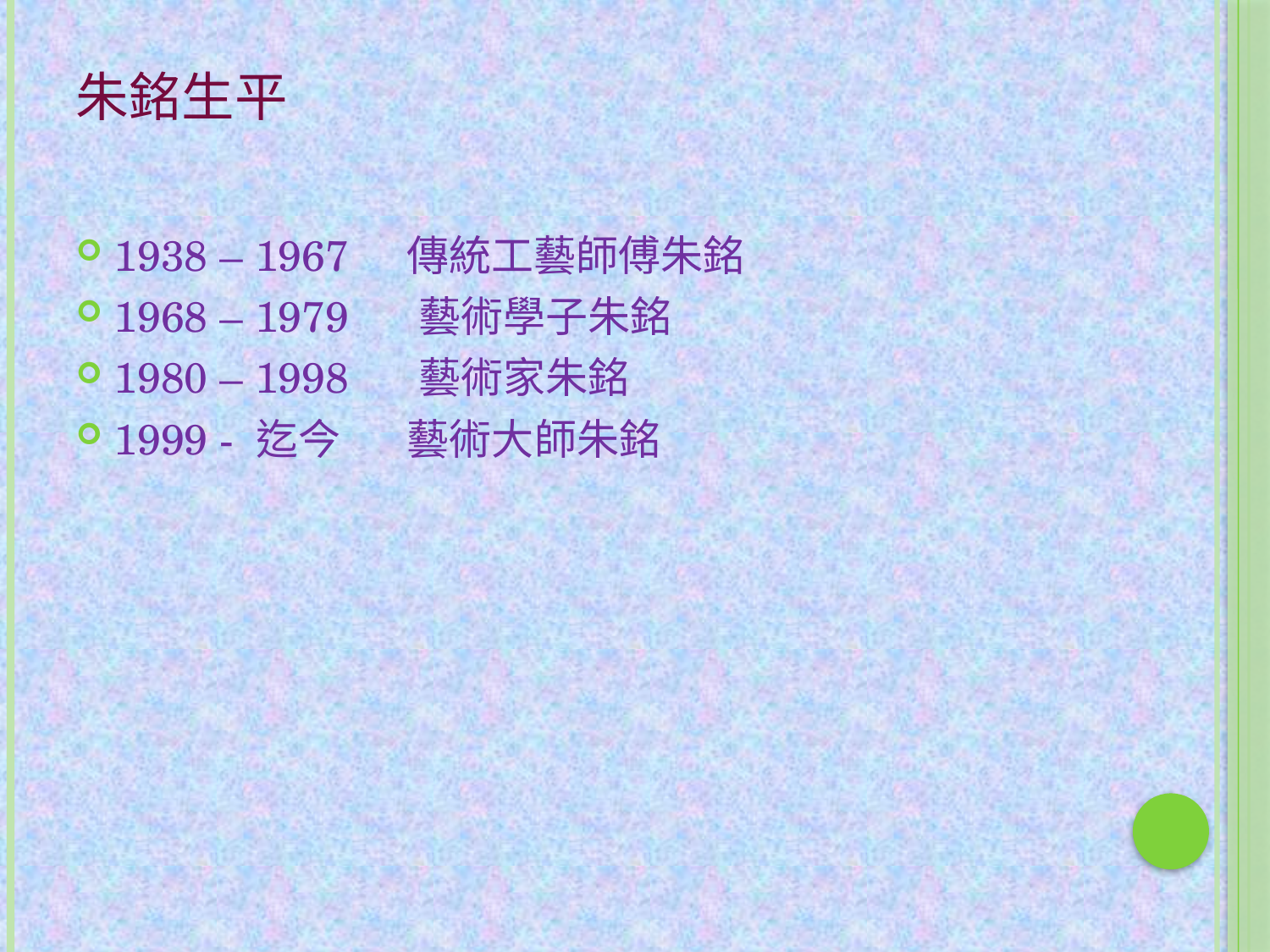

# 朱銘生平
1938 – 1967    傳統工藝師傅朱銘
1968 – 1979     藝術學子朱銘
1980 – 1998     藝術家朱銘
1999 - 迄今       藝術大師朱銘